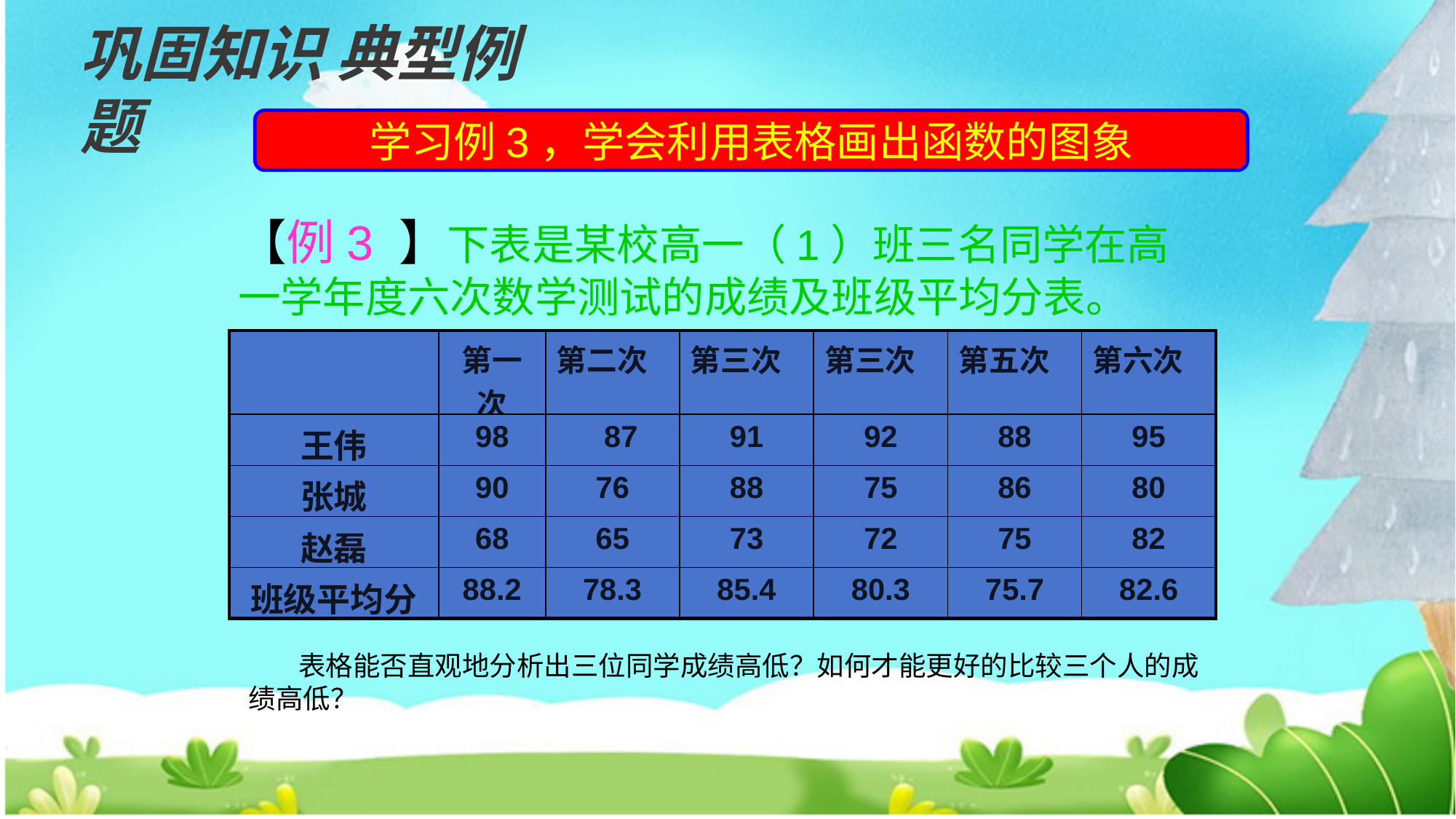

巩固知识 典型例题
学习例3，学会利用表格画出函数的图象
【例3 】下表是某校高一（1）班三名同学在高一学年度六次数学测试的成绩及班级平均分表。
|  | 第一次 | 第二次 | 第三次 | 第三次 | 第五次 | 第六次 |
| --- | --- | --- | --- | --- | --- | --- |
| 王伟 | 98 | 87 | 91 | 92 | 88 | 95 |
| 张城 | 90 | 76 | 88 | 75 | 86 | 80 |
| 赵磊 | 68 | 65 | 73 | 72 | 75 | 82 |
| 班级平均分 | 88.2 | 78.3 | 85.4 | 80.3 | 75.7 | 82.6 |
       表格能否直观地分析出三位同学成绩高低？如何才能更好的比较三个人的成绩高低？